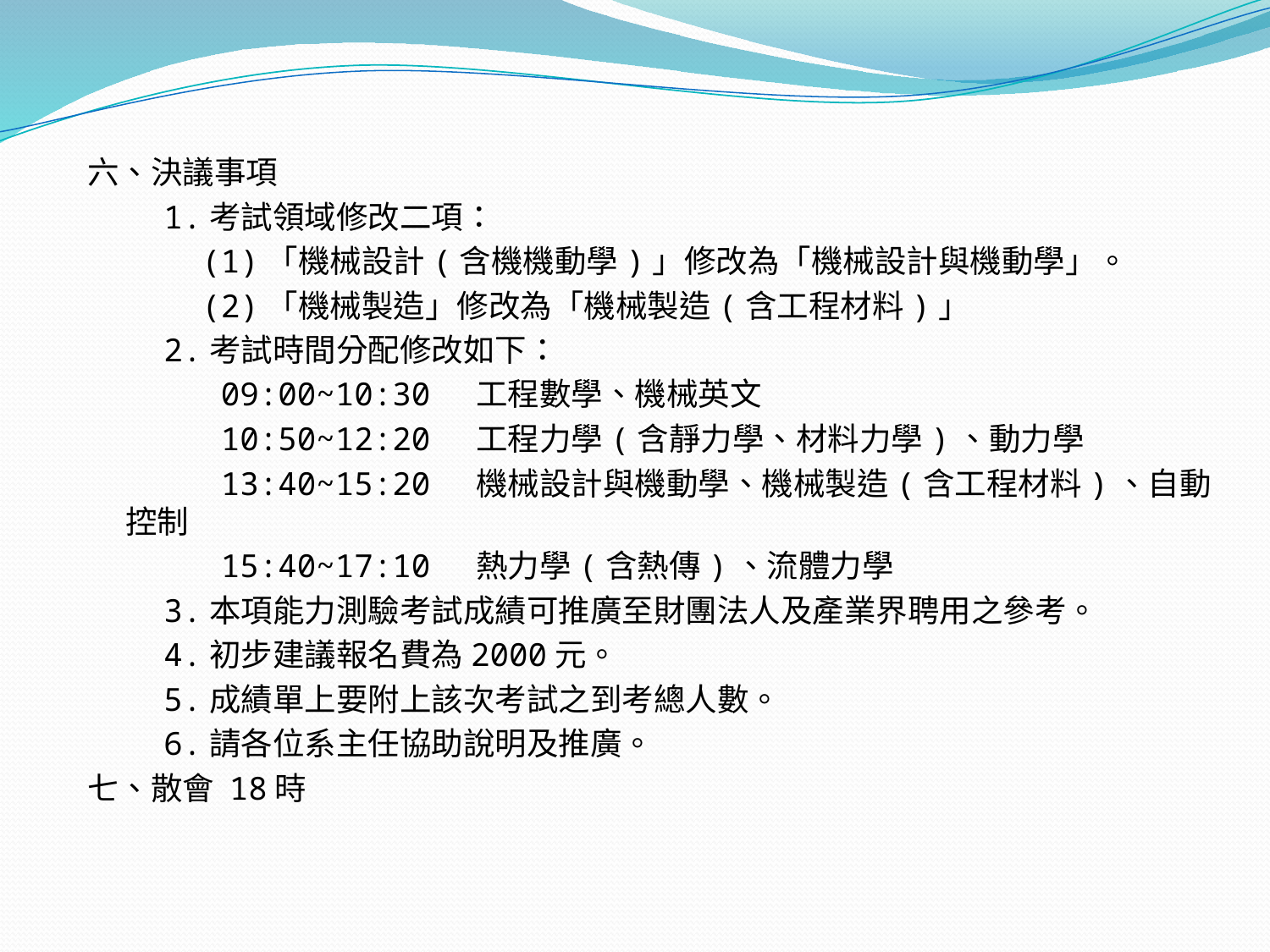

六、決議事項
    1.考試領域修改二項：
      (1)「機械設計(含機機動學)」修改為「機械設計與機動學」。
      (2)「機械製造」修改為「機械製造(含工程材料)」
    2.考試時間分配修改如下：
       09:00~10:30  工程數學、機械英文
       10:50~12:20  工程力學(含靜力學、材料力學)、動力學
       13:40~15:20  機械設計與機動學、機械製造(含工程材料)、自動控制
       15:40~17:10  熱力學(含熱傳)、流體力學
    3.本項能力測驗考試成績可推廣至財團法人及產業界聘用之參考。
    4.初步建議報名費為2000元。
    5.成績單上要附上該次考試之到考總人數。
    6.請各位系主任協助說明及推廣。
七、散會 18時